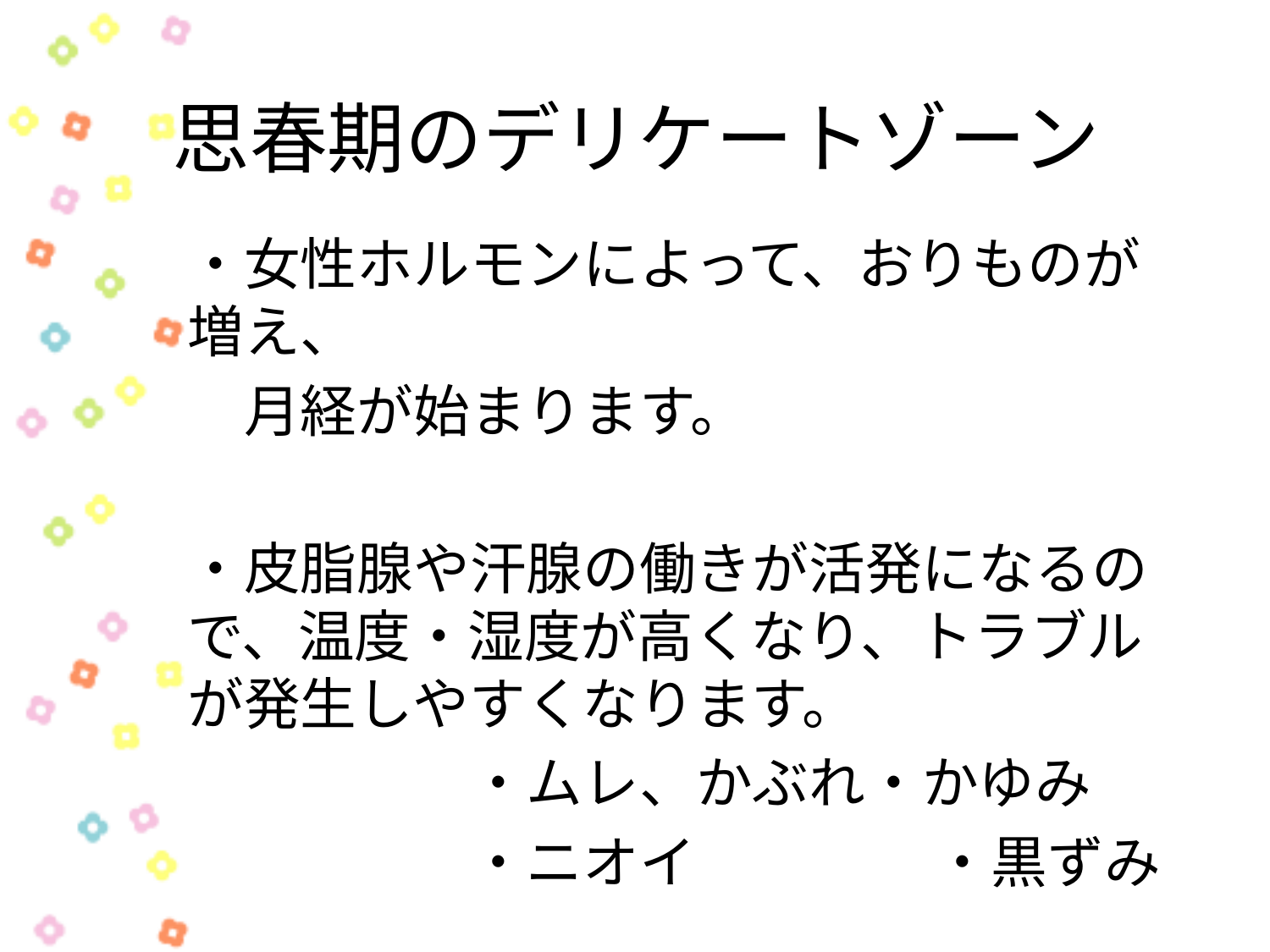

# 思春期のデリケートゾーン
・女性ホルモンによって、おりものが増え、
　月経が始まります。

・皮脂腺や汗腺の働きが活発になるので、温度・湿度が高くなり、トラブルが発生しやすくなります。
　　　　　・ムレ、かぶれ・かゆみ
　　　　　・ニオイ　　 　　・黒ずみ